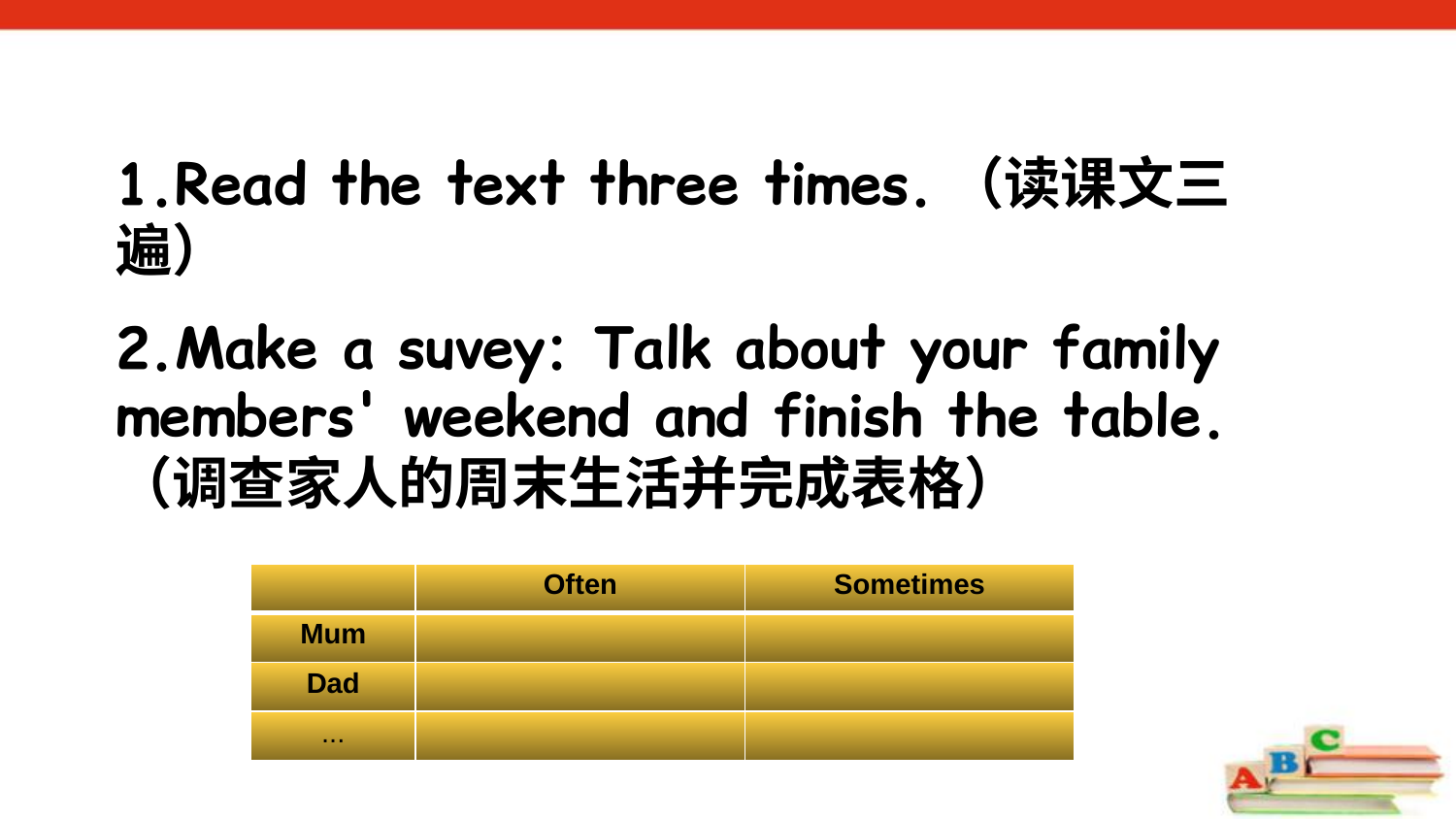

1.Read the text three times.（读课文三遍）
2.Make a suvey: Talk about your family members' weekend and finish the table.（调查家人的周末生活并完成表格）
|  | Often | Sometimes |
| --- | --- | --- |
| Mum |  |  |
| Dad |  |  |
| ... |  |  |